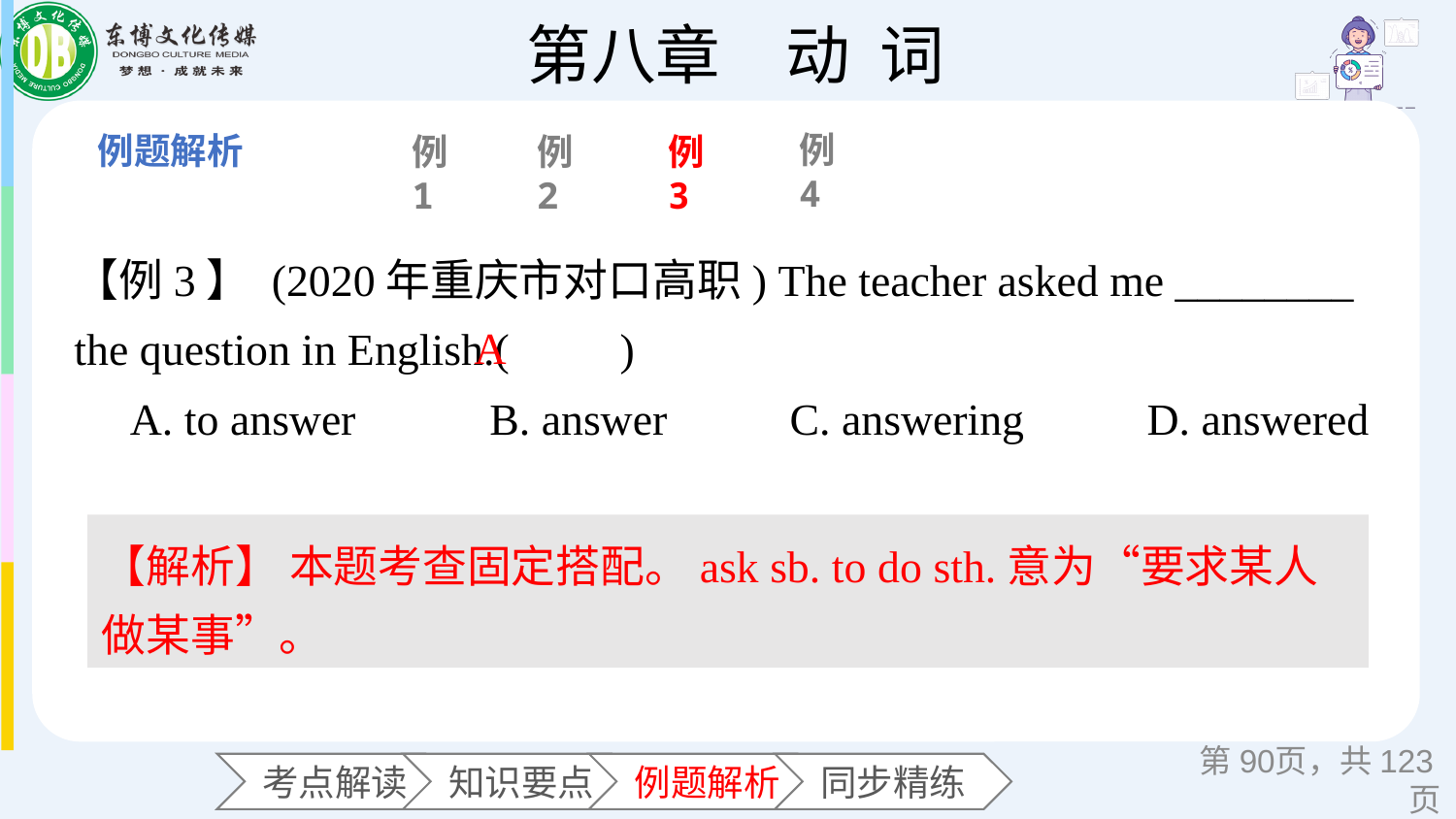

例4
例1
例2
例3
【例3】 (2020年重庆市对口高职) The teacher asked me ________ the question in English.(　　)
     A. to answer            B. answer           C. answering           D. answered
A
【解析】 本题考查固定搭配。ask sb. to do sth.意为“要求某人做某事”。
第90页，共123页